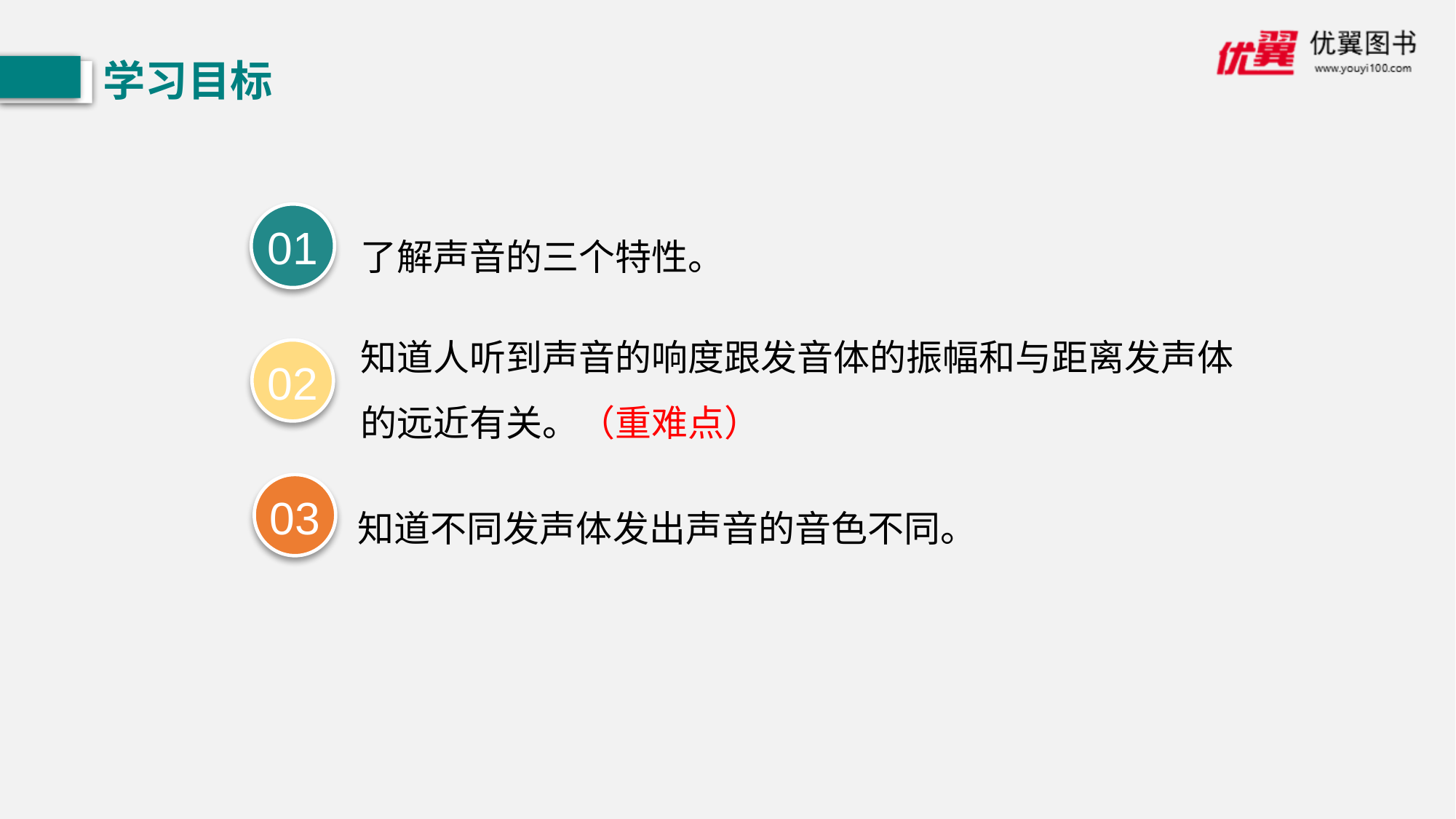

学习目标

01
了解声音的三个特性。

知道人听到声音的响度跟发音体的振幅和与距离发声体的远近有关。（重难点）

02

03
知道不同发声体发出声音的音色不同。